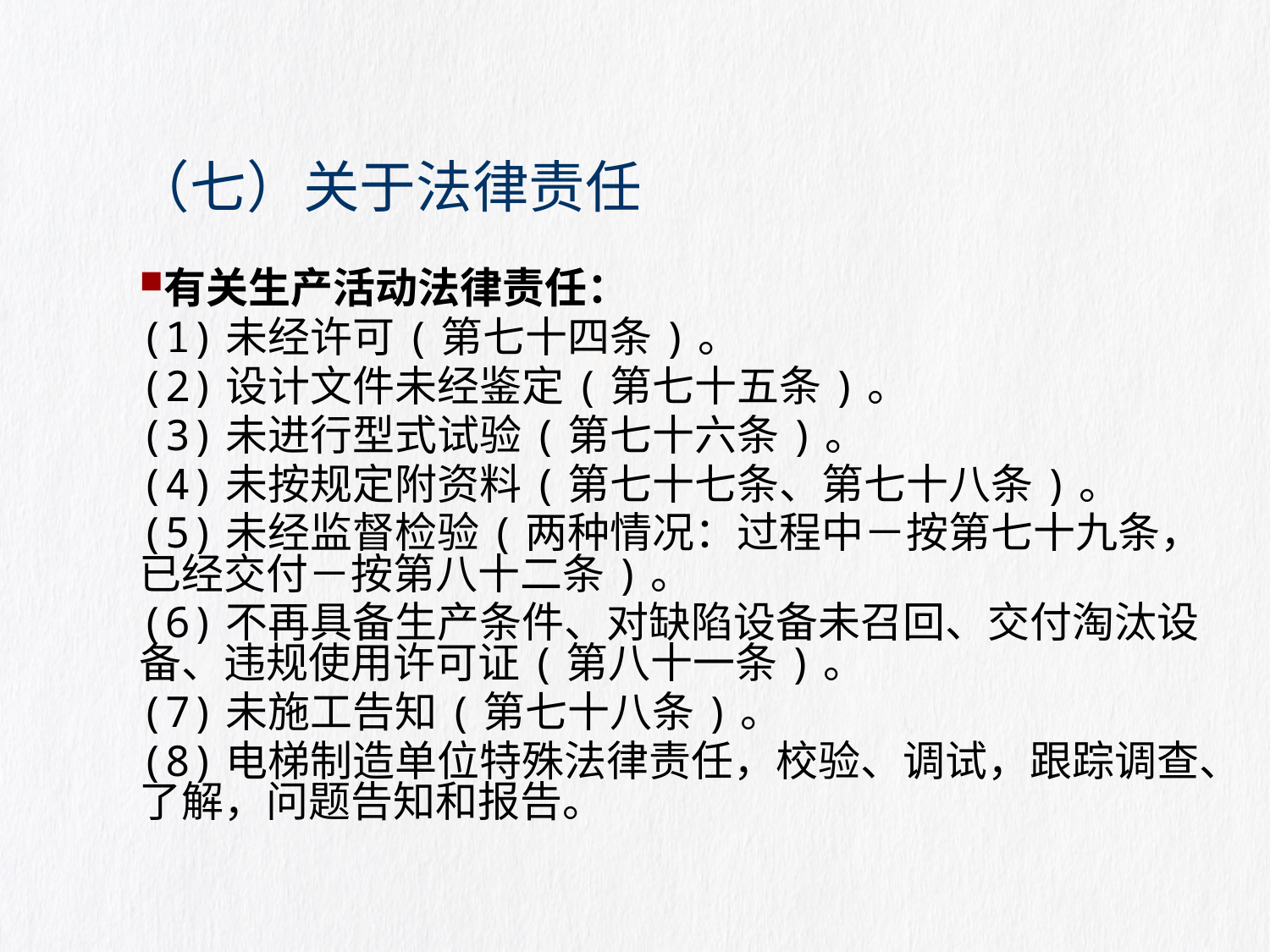

# （七）关于法律责任
有关生产活动法律责任：
(1)未经许可(第七十四条)。
(2)设计文件未经鉴定(第七十五条)。
(3)未进行型式试验(第七十六条)。
(4)未按规定附资料(第七十七条、第七十八条)。
(5)未经监督检验(两种情况：过程中－按第七十九条，已经交付－按第八十二条)。
(6)不再具备生产条件、对缺陷设备未召回、交付淘汰设备、违规使用许可证(第八十一条)。
(7)未施工告知(第七十八条)。
(8)电梯制造单位特殊法律责任，校验、调试，跟踪调查、了解，问题告知和报告。
61